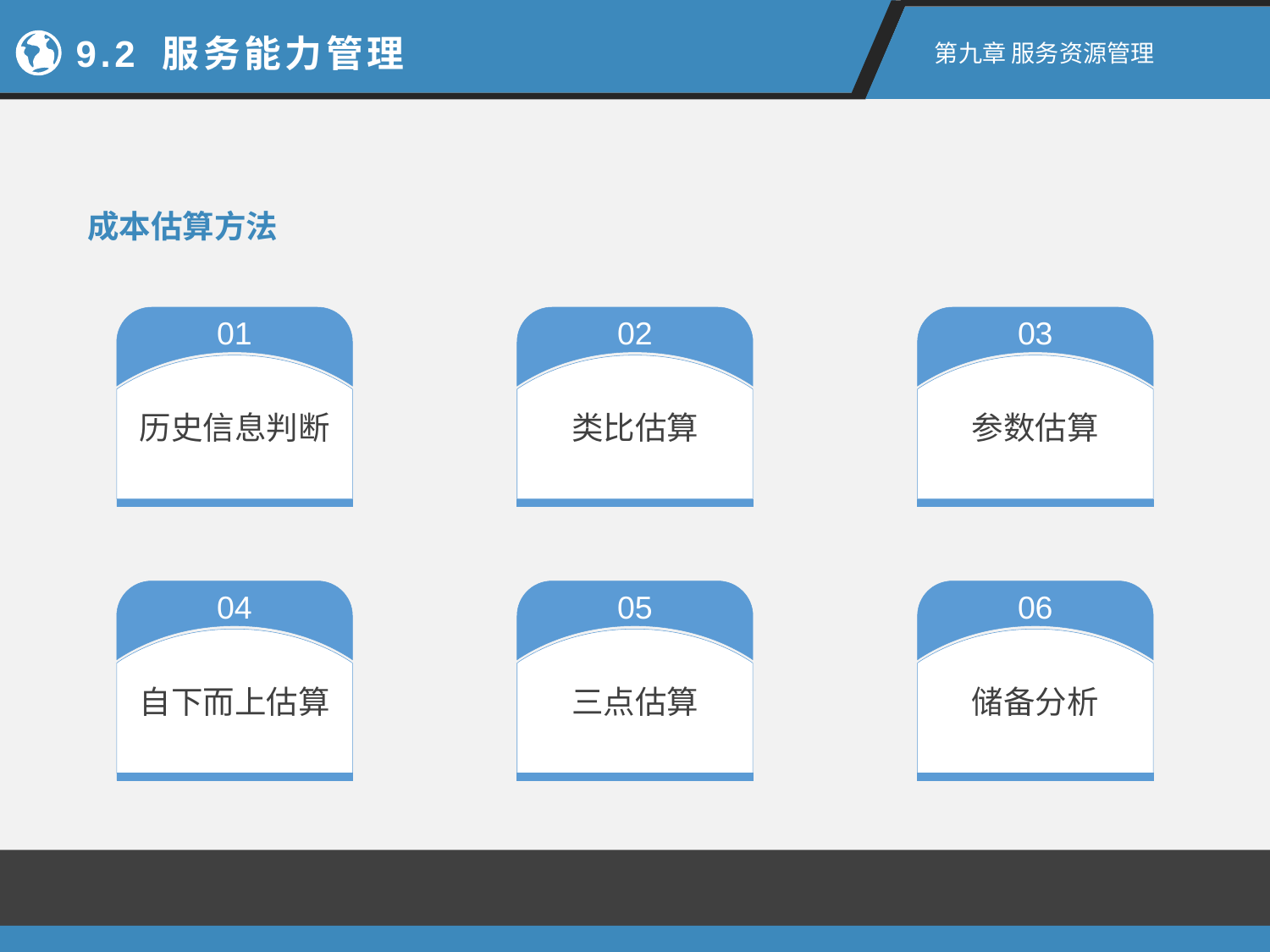

9.2 服务能力管理

第九章 服务资源管理
成本估算方法
01
历史信息判断

02
类比估算

03
参数估算

04
自下而上估算

05
三点估算

06
储备分析